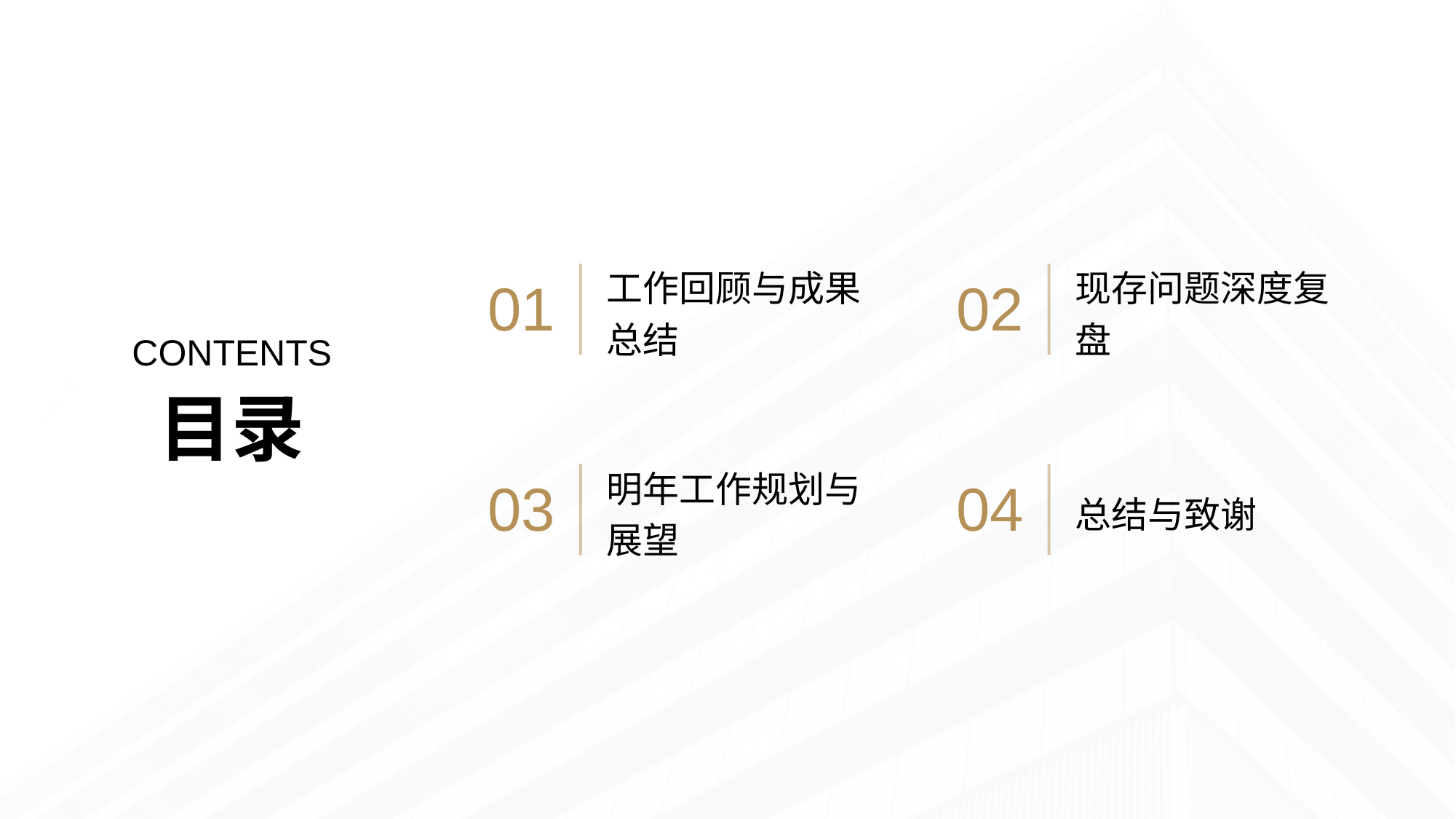

工作回顾与成果总结
现存问题深度复盘

01
02
CONTENTS
目录
明年工作规划与展望
总结与致谢

03
04